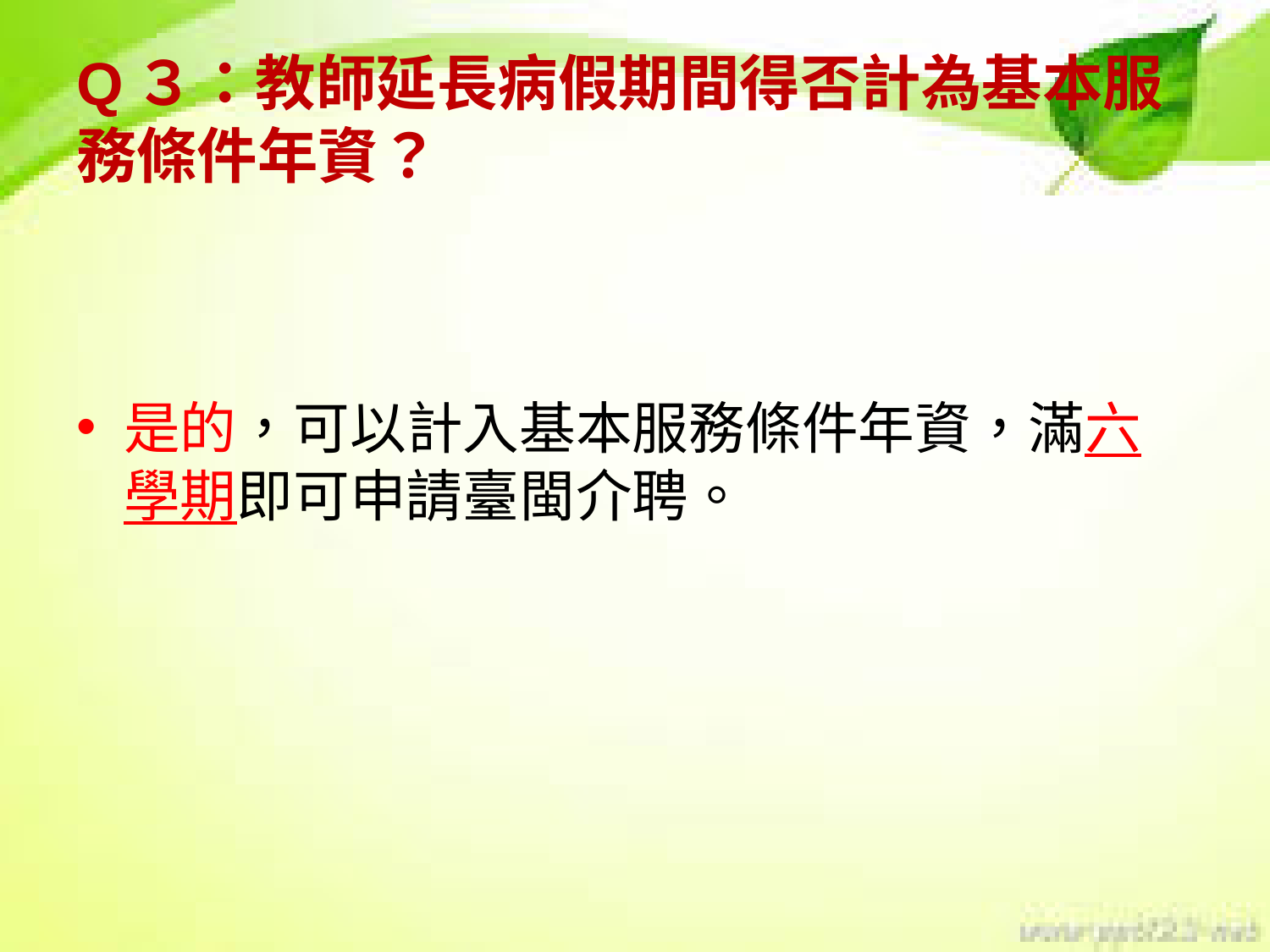

# Q３：教師延長病假期間得否計為基本服務條件年資？
是的，可以計入基本服務條件年資，滿六學期即可申請臺閩介聘。